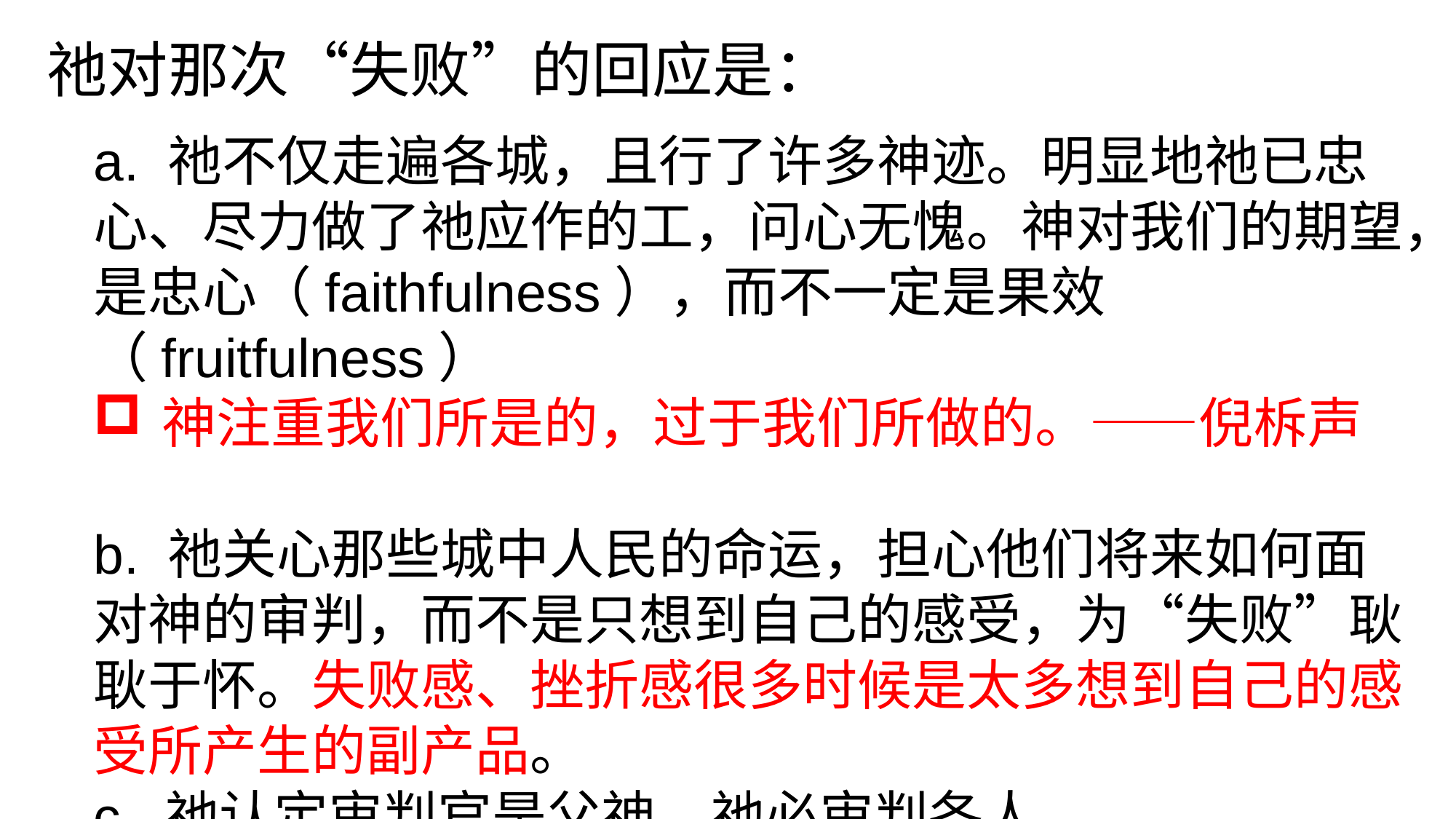

祂对那次“失败”的回应是：
a. 祂不仅走遍各城，且行了许多神迹。明显地祂已忠心、尽力做了祂应作的工，问心无愧。神对我们的期望，是忠心（faithfulness），而不一定是果效（fruitfulness）
神注重我们所是的，过于我们所做的。——倪柝声

b. 祂关心那些城中人民的命运，担心他们将来如何面对神的审判，而不是只想到自己的感受，为“失败”耿耿于怀。失败感、挫折感很多时候是太多想到自己的感受所产生的副产品。
c. 祂认定审判官是父神，祂必审判各人。
此照片，作者: 未知作者，许可证: CC BY